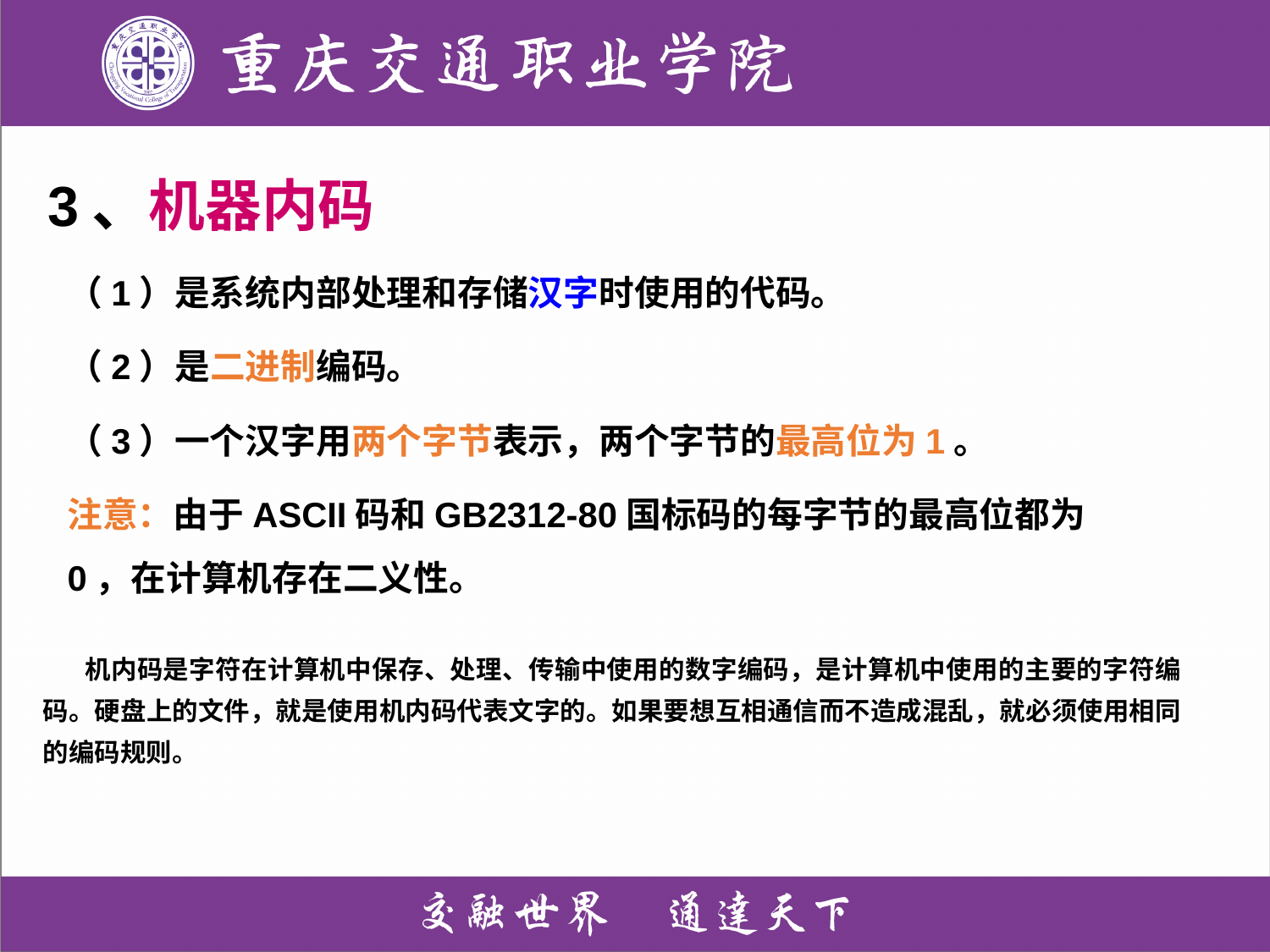

3、机器内码
（1）是系统内部处理和存储汉字时使用的代码。
（2）是二进制编码。
（3）一个汉字用两个字节表示，两个字节的最高位为1。
注意：由于ASCII码和GB2312-80国标码的每字节的最高位都为0，在计算机存在二义性。
      机内码是字符在计算机中保存、处理、传输中使用的数字编码，是计算机中使用的主要的字符编码。硬盘上的文件，就是使用机内码代表文字的。如果要想互相通信而不造成混乱，就必须使用相同的编码规则。